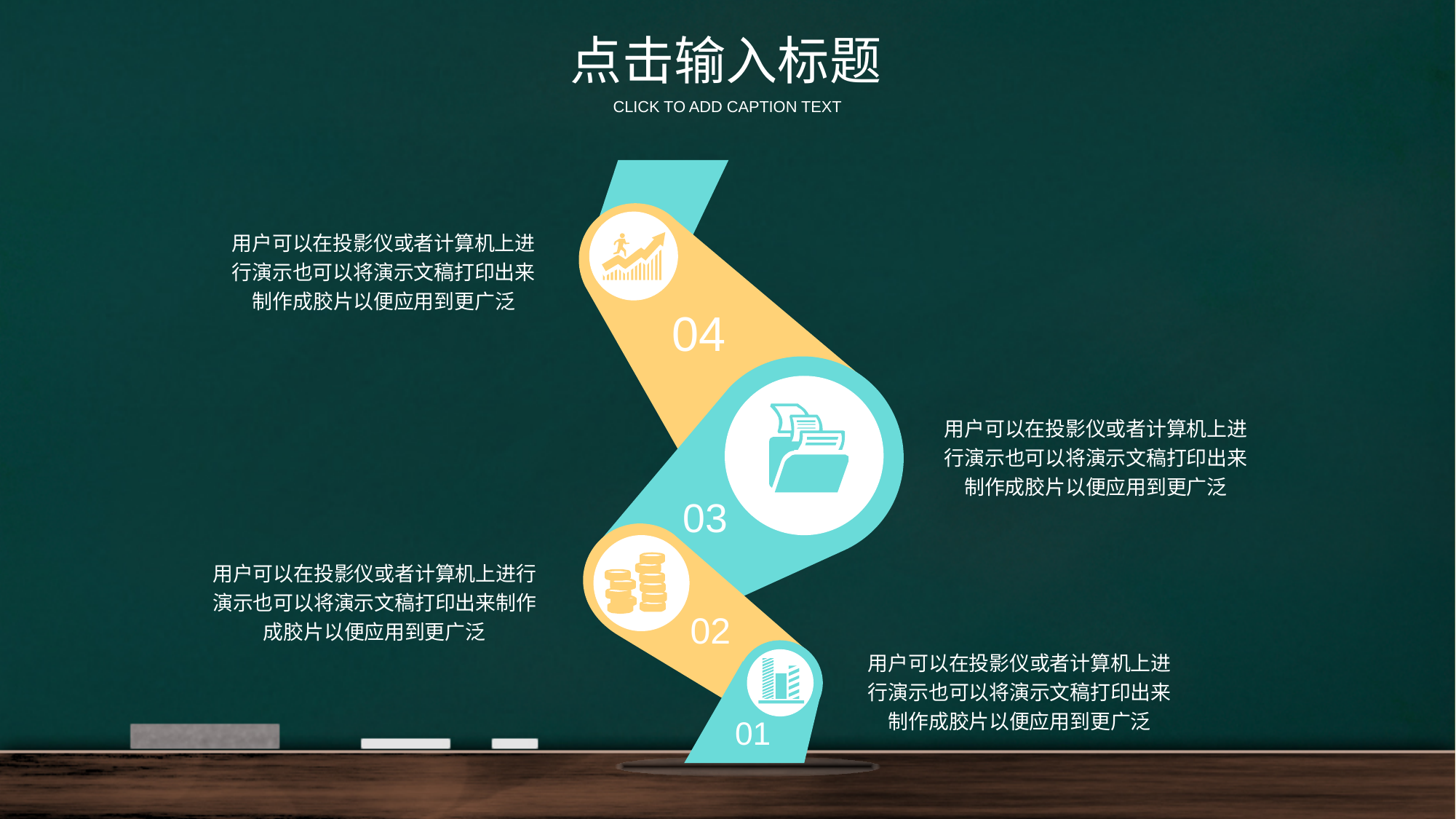

点击输入标题
CLICK TO ADD CAPTION TEXT

04
用户可以在投影仪或者计算机上进行演示也可以将演示文稿打印出来制作成胶片以便应用到更广泛

03

用户可以在投影仪或者计算机上进行演示也可以将演示文稿打印出来制作成胶片以便应用到更广泛

02
用户可以在投影仪或者计算机上进行演示也可以将演示文稿打印出来制作成胶片以便应用到更广泛

01
用户可以在投影仪或者计算机上进行演示也可以将演示文稿打印出来制作成胶片以便应用到更广泛